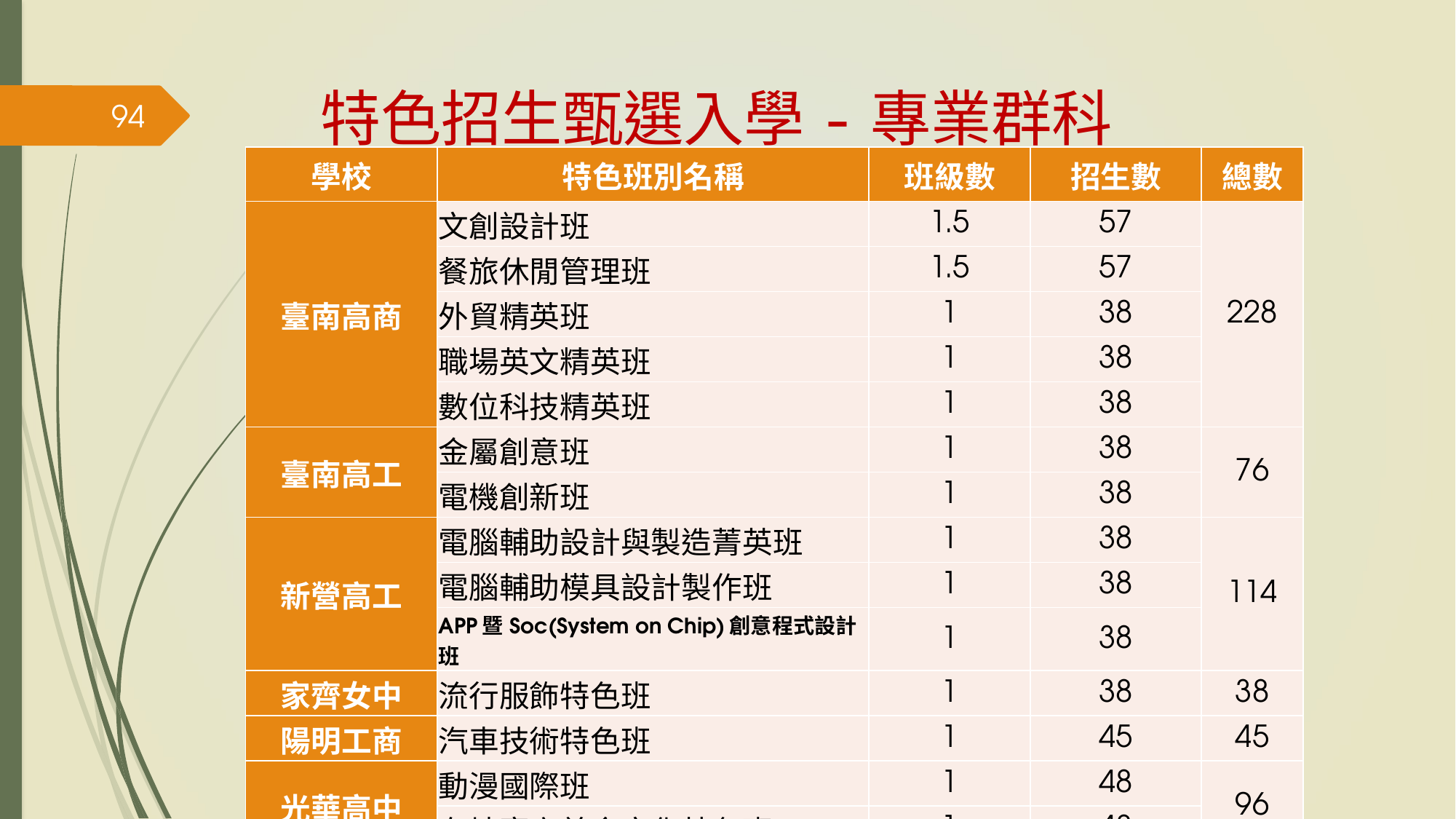

# 特色招生甄選入學-專業群科
94
| 學校 | 特色班別名稱 | 班級數 | 招生數 | 總數 |
| --- | --- | --- | --- | --- |
| 臺南高商 | 文創設計班 | 1.5 | 57 | 228 |
|  | 餐旅休閒管理班 | 1.5 | 57 |  |
|  | 外貿精英班 | 1 | 38 |  |
|  | 職場英文精英班 | 1 | 38 |  |
|  | 數位科技精英班 | 1 | 38 |  |
| 臺南高工 | 金屬創意班 | 1 | 38 | 76 |
|  | 電機創新班 | 1 | 38 |  |
| 新營高工 | 電腦輔助設計與製造菁英班 | 1 | 38 | 114 |
|  | 電腦輔助模具設計製作班 | 1 | 38 |  |
|  | APP暨Soc(System on Chip)創意程式設計班 | 1 | 38 |  |
| 家齊女中 | 流行服飾特色班 | 1 | 38 | 38 |
| 陽明工商 | 汽車技術特色班 | 1 | 45 | 45 |
| 光華高中 | 動漫國際班 | 1 | 48 | 96 |
|  | 在地寰宇美食文化特色班 | 1 | 48 |  |
| 亞洲餐旅 | 國際餐旅特色班 | 1 | 48 | 48 |